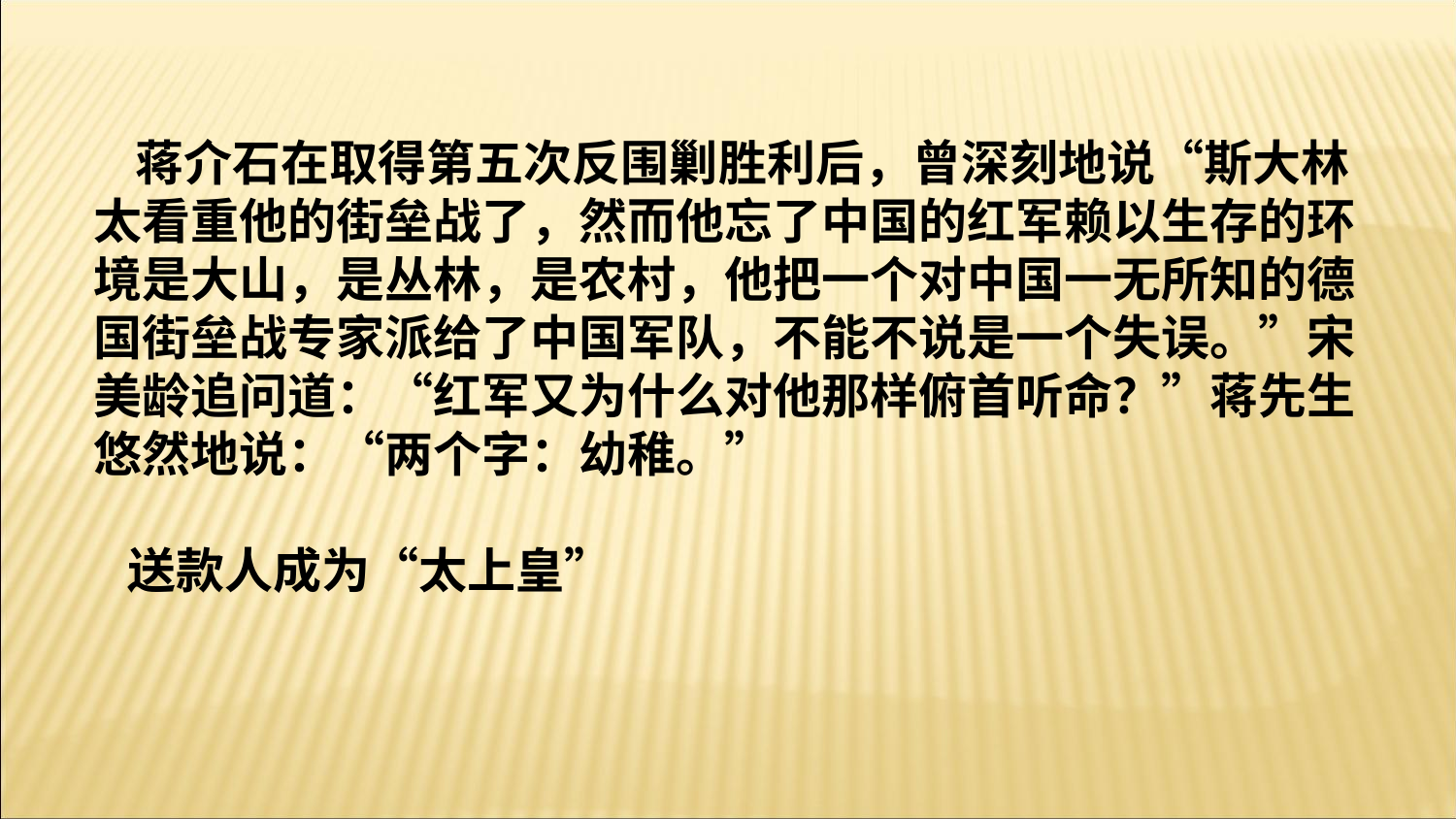

蒋介石在取得第五次反围剿胜利后，曾深刻地说“斯大林太看重他的街垒战了，然而他忘了中国的红军赖以生存的环境是大山，是丛林，是农村，他把一个对中国一无所知的德国街垒战专家派给了中国军队，不能不说是一个失误。”宋美龄追问道：“红军又为什么对他那样俯首听命？”蒋先生悠然地说：“两个字：幼稚。”

  送款人成为“太上皇”